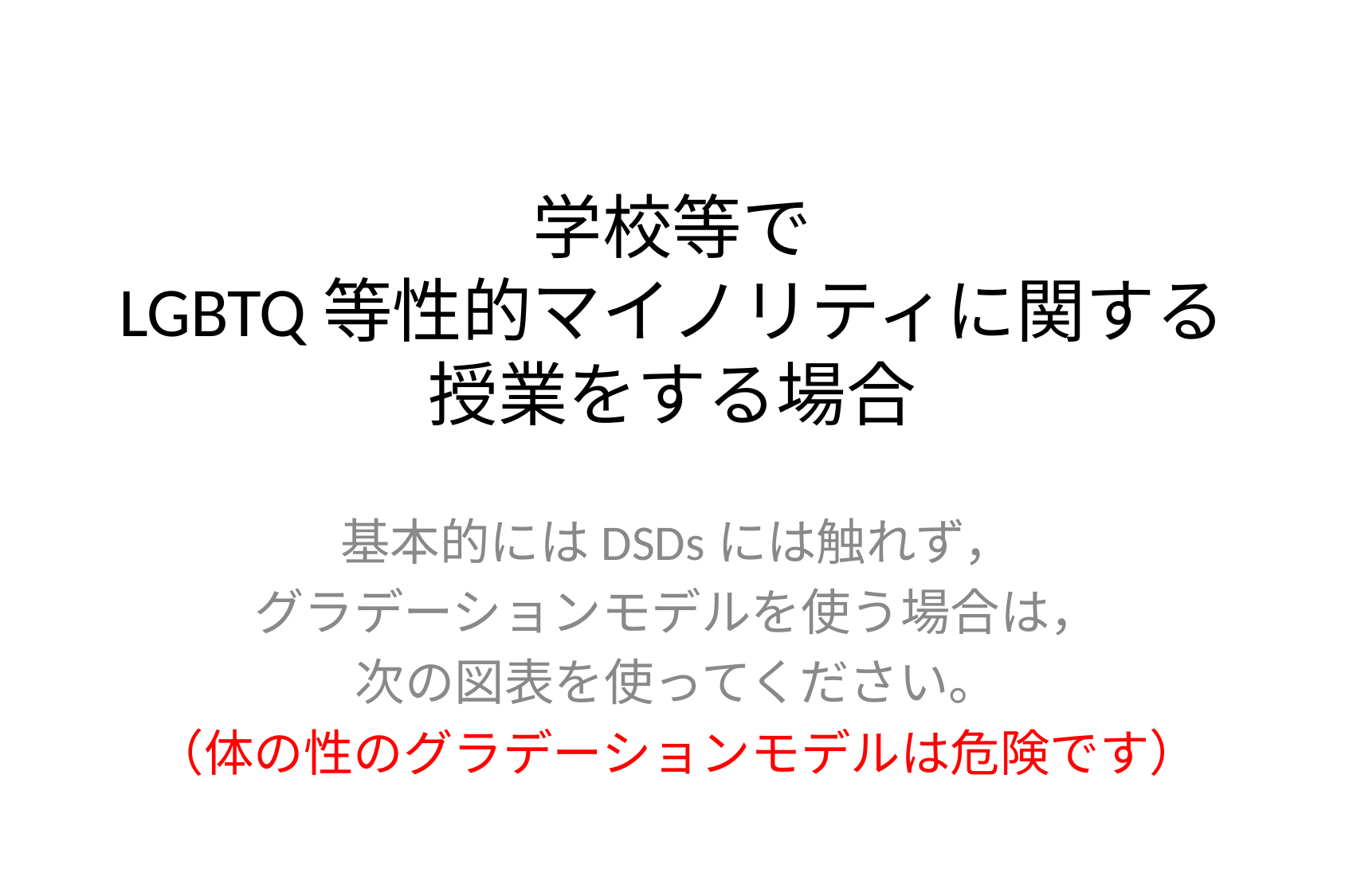

# 学校等で LGBTQ等性的マイノリティに関する 授業をする場合
基本的にはDSDsには触れず，
グラデーションモデルを使う場合は，
次の図表を使ってください。
（体の性のグラデーションモデルは危険です）